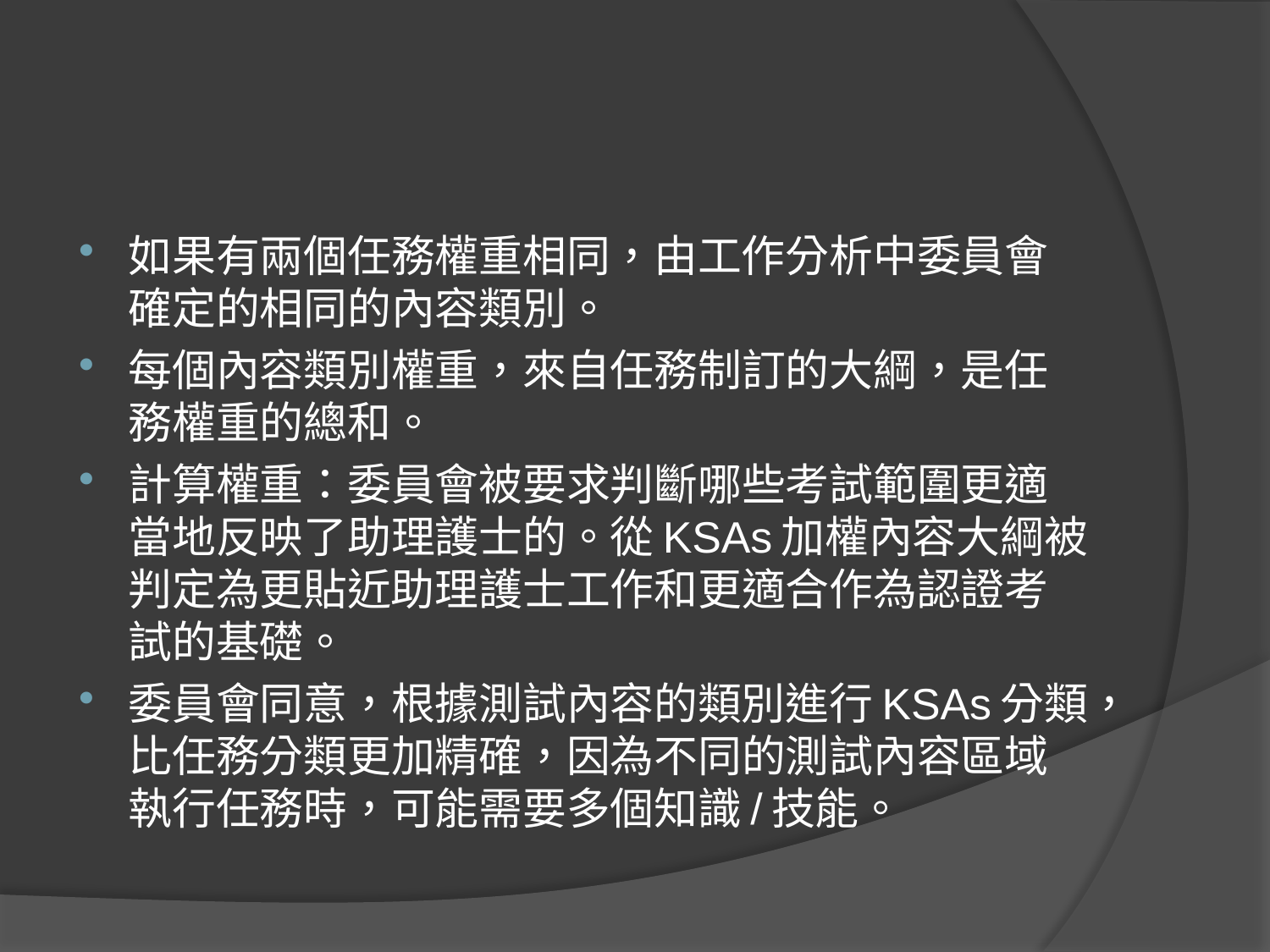

#
如果有兩個任務權重相同，由工作分析中委員會確定的相同的內容類別。
每個內容類別權重，來自任務制訂的大綱，是任務權重的總和。
計算權重：委員會被要求判斷哪些考試範圍更適當地反映了助理護士的。從KSAs加權內容大綱被判定為更貼近助理護士工作和更適合作為認證考試的基礎。
委員會同意，根據測試內容的類別進行KSAs分類，比任務分類更加精確，因為不同的測試內容區域執行任務時，可能需要多個知識/技能。